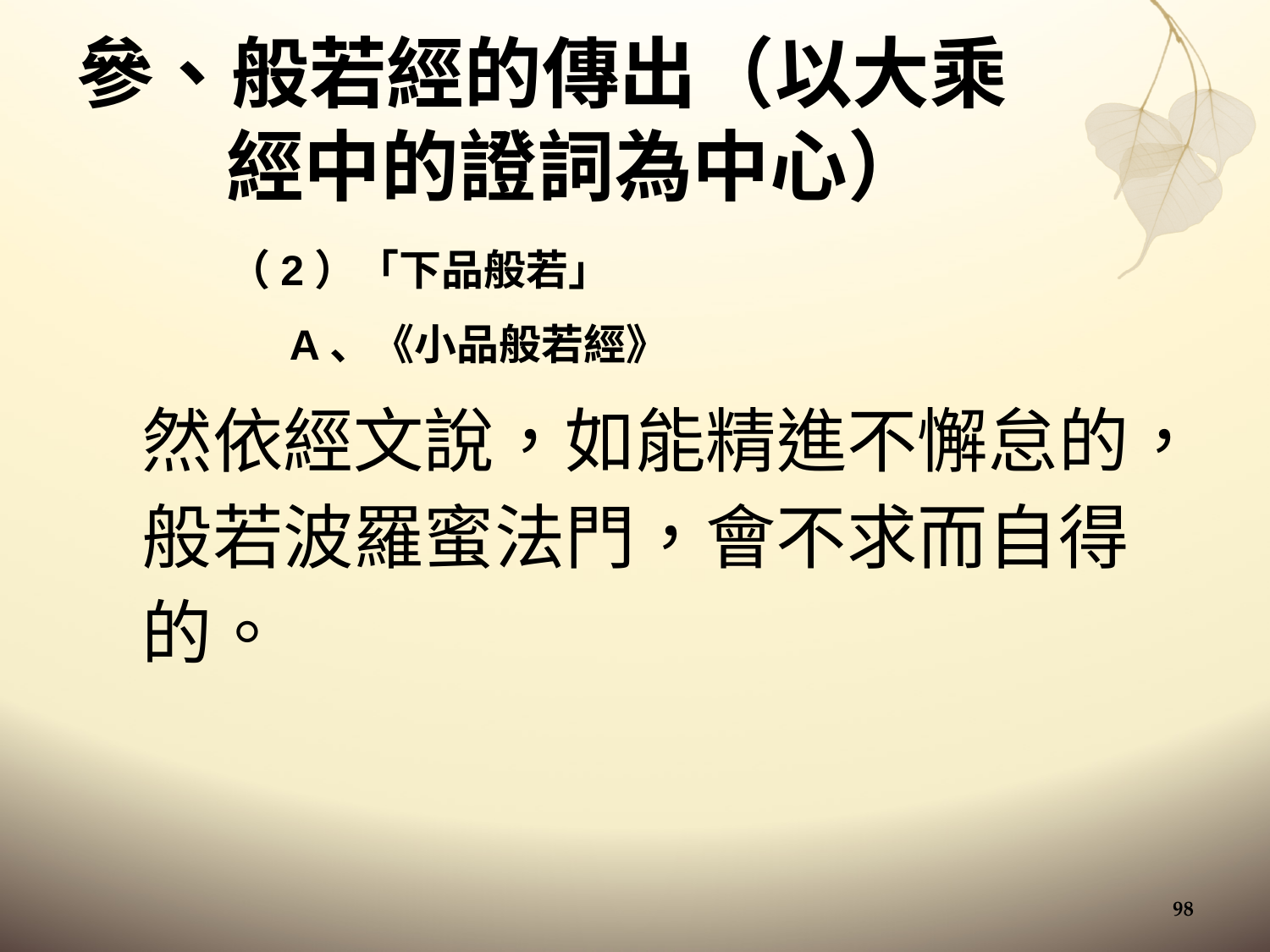

# 參、般若經的傳出（以大乘經中的證詞為中心）
（2）「下品般若」
A、《小品般若經》
然依經文說，如能精進不懈怠的，般若波羅蜜法門，會不求而自得的。
98